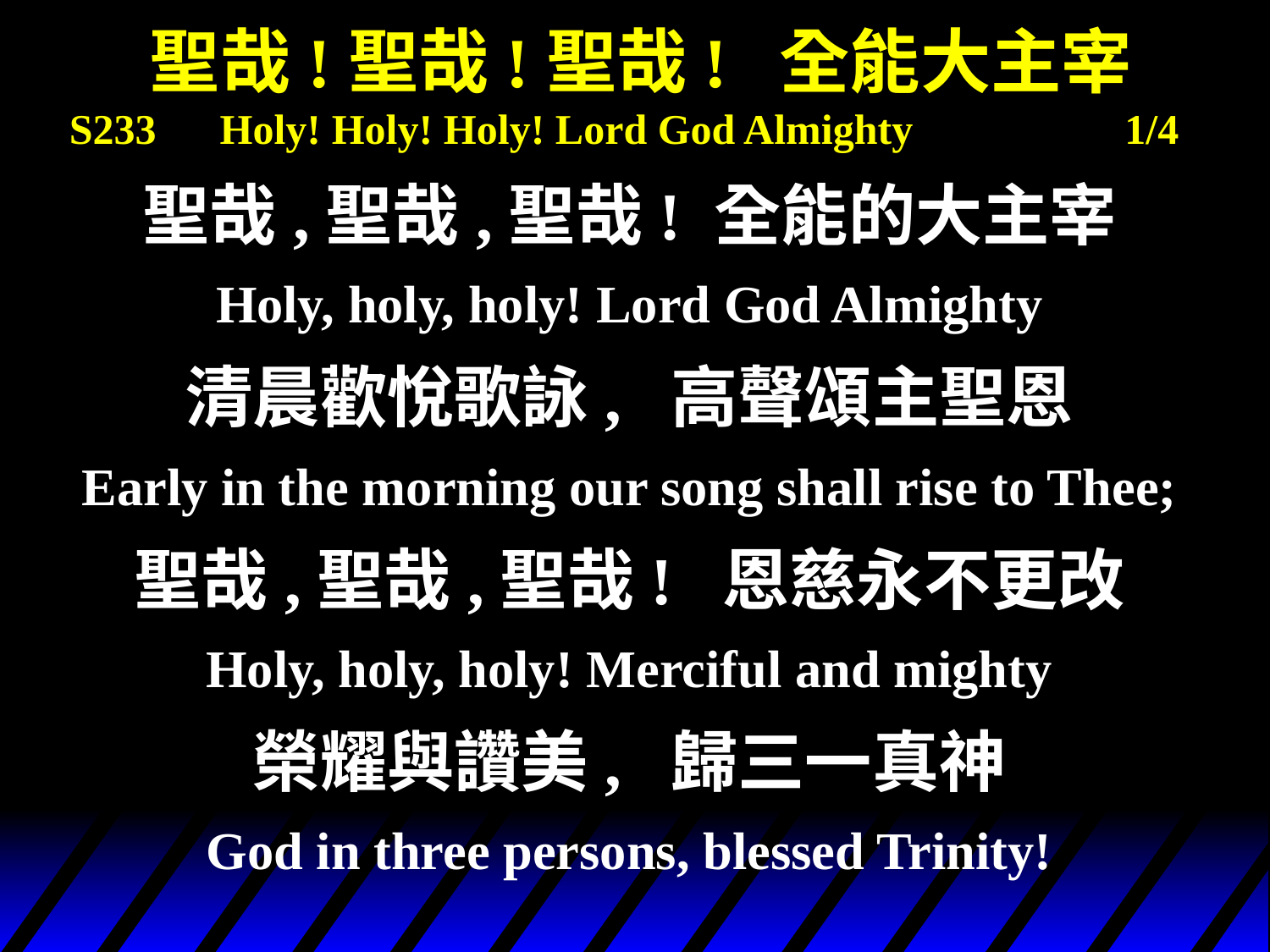

# 聖哉!聖哉!聖哉!  全能大主宰 S233      Holy! Holy! Holy! Lord God Almighty                    1/4
聖哉,聖哉,聖哉! 全能的大主宰
Holy, holy, holy! Lord God Almighty
清晨歡悅歌詠,  高聲頌主聖恩
Early in the morning our song shall rise to Thee;
聖哉,聖哉,聖哉!  恩慈永不更改
Holy, holy, holy! Merciful and mighty
榮耀與讚美,  歸三一真神
God in three persons, blessed Trinity!